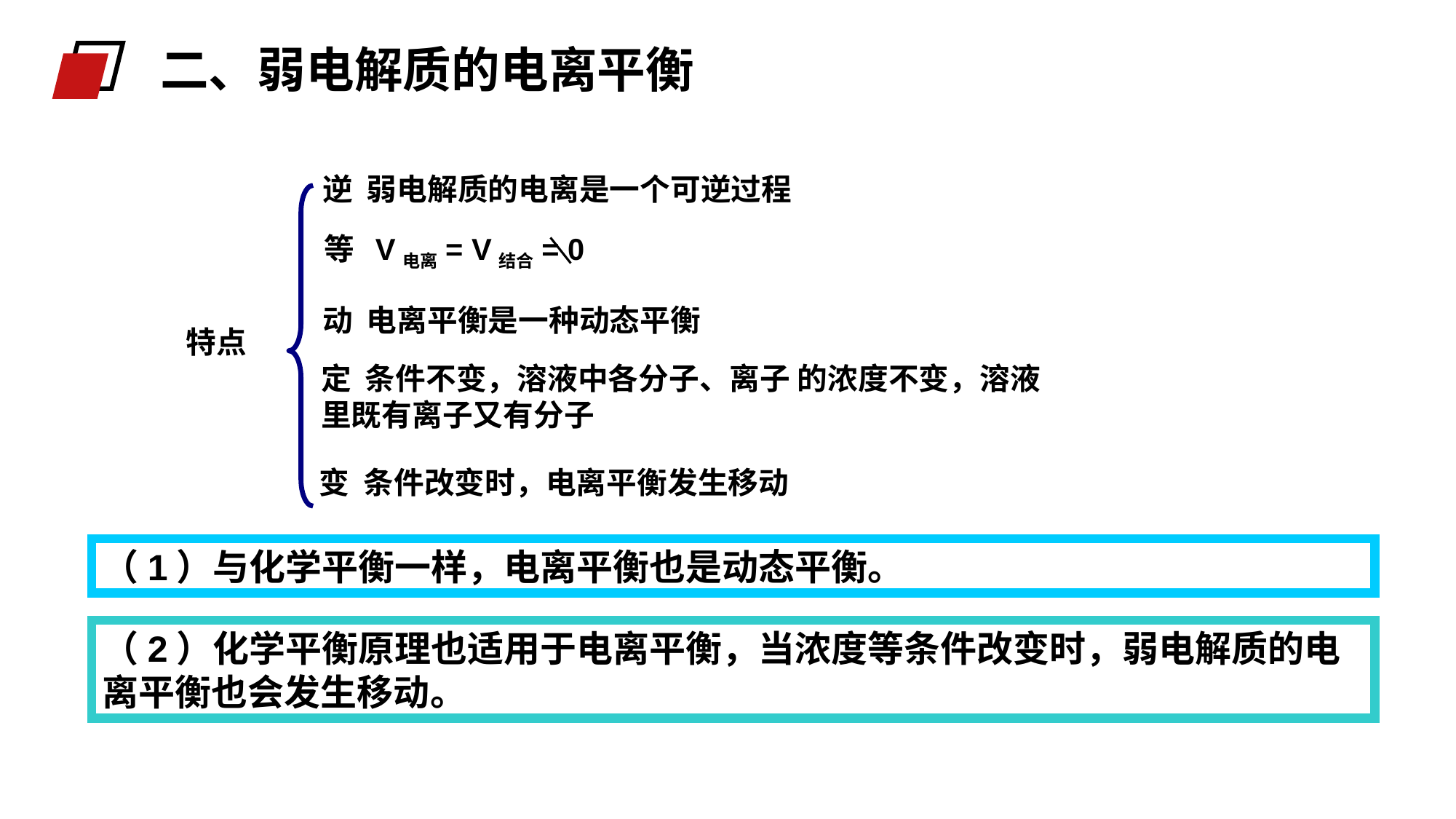

二、弱电解质的电离平衡
逆  弱电解质的电离是一个可逆过程

等  V电离= V结合= 0

动  电离平衡是一种动态平衡
  特点
定  条件不变，溶液中各分子、离子 的浓度不变，溶液里既有离子又有分子
变  条件改变时，电离平衡发生移动
（1）与化学平衡一样，电离平衡也是动态平衡。
（2）化学平衡原理也适用于电离平衡，当浓度等条件改变时，弱电解质的电离平衡也会发生移动。